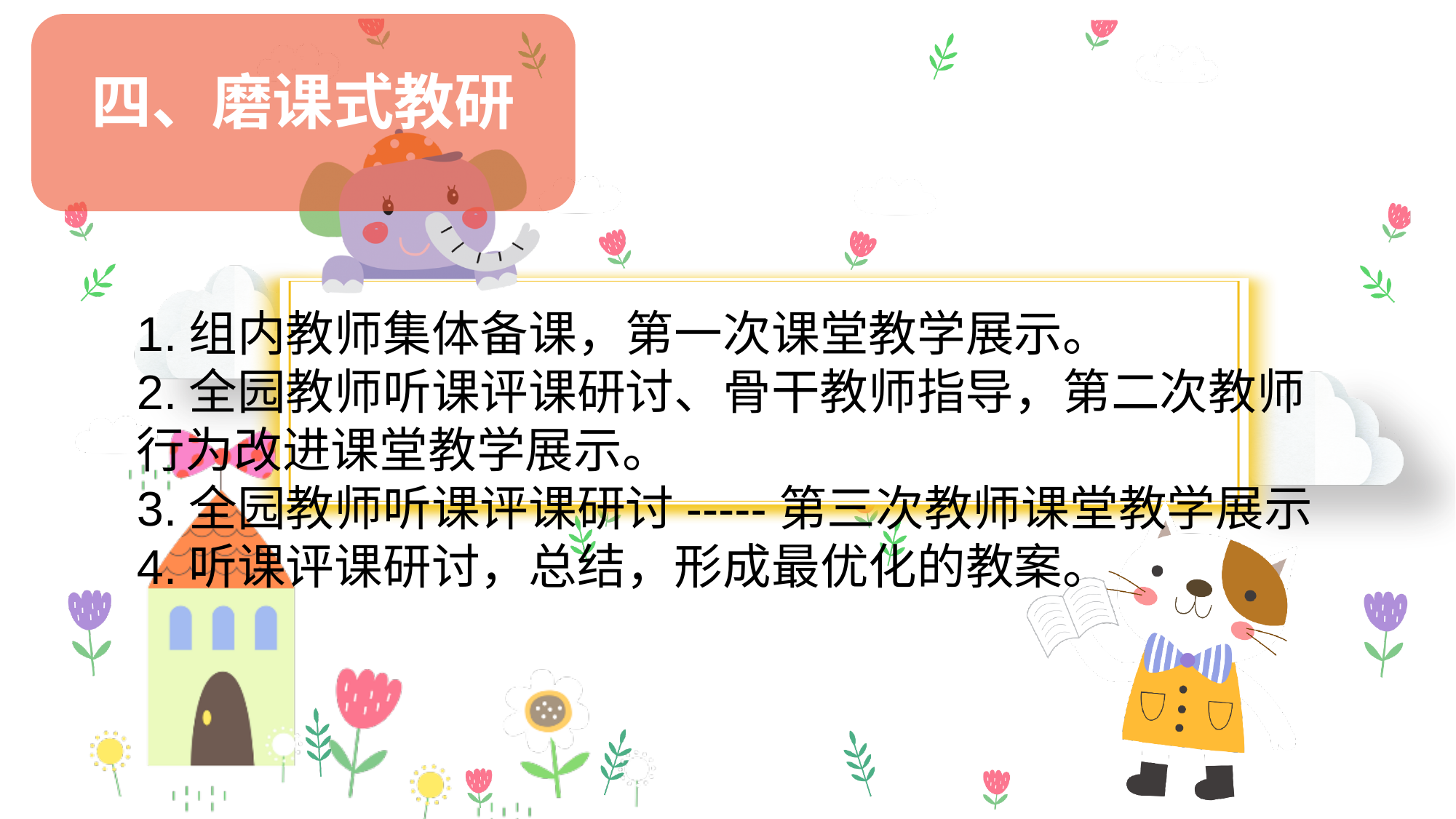

四、磨课式教研

1.组内教师集体备课，第一次课堂教学展示。
2.全园教师听课评课研讨、骨干教师指导，第二次教师行为改进课堂教学展示。
3.全园教师听课评课研讨-----第三次教师课堂教学展示
4.听课评课研讨，总结，形成最优化的教案。